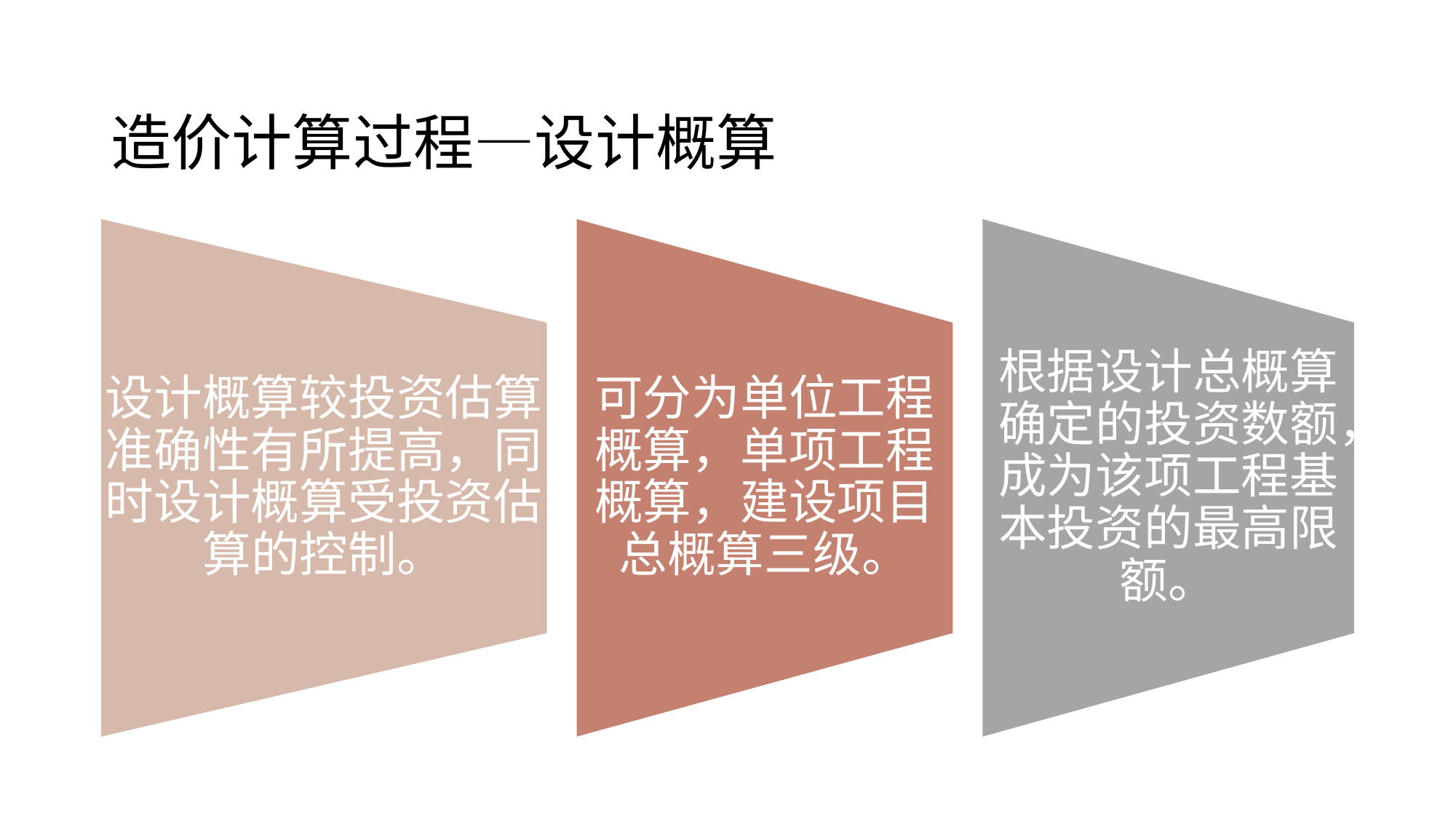

# 造价计算过程—设计概算
设计概算较投资估算准确性有所提高，同时设计概算受投资估算的控制。
可分为单位工程概算，单项工程概算，建设项目总概算三级。
根据设计总概算确定的投资数额，成为该项工程基本投资的最高限额。